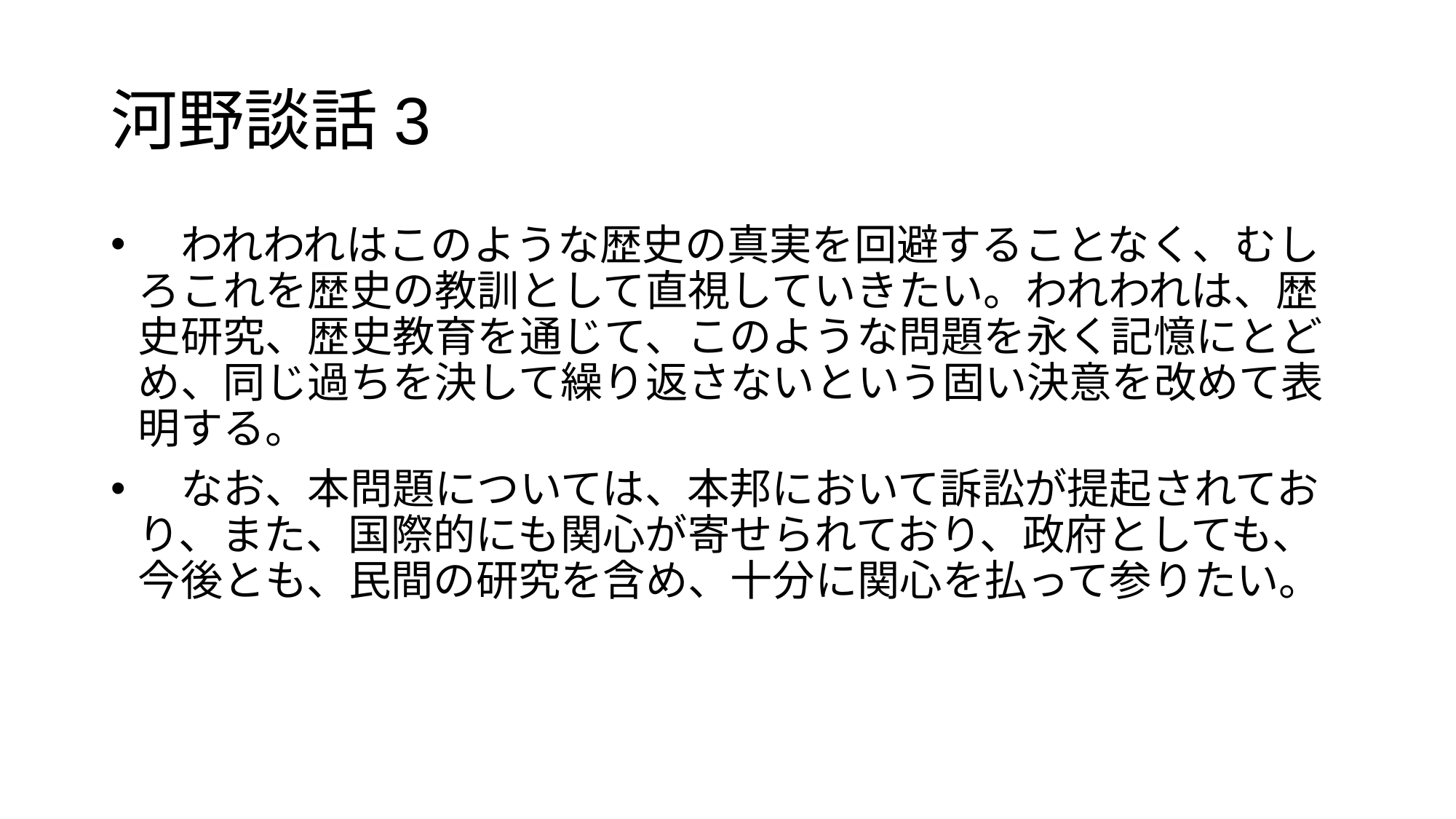

# 河野談話3
　われわれはこのような歴史の真実を回避することなく、むしろこれを歴史の教訓として直視していきたい。われわれは、歴史研究、歴史教育を通じて、このような問題を永く記憶にとどめ、同じ過ちを決して繰り返さないという固い決意を改めて表明する。
　なお、本問題については、本邦において訴訟が提起されており、また、国際的にも関心が寄せられており、政府としても、今後とも、民間の研究を含め、十分に関心を払って参りたい。